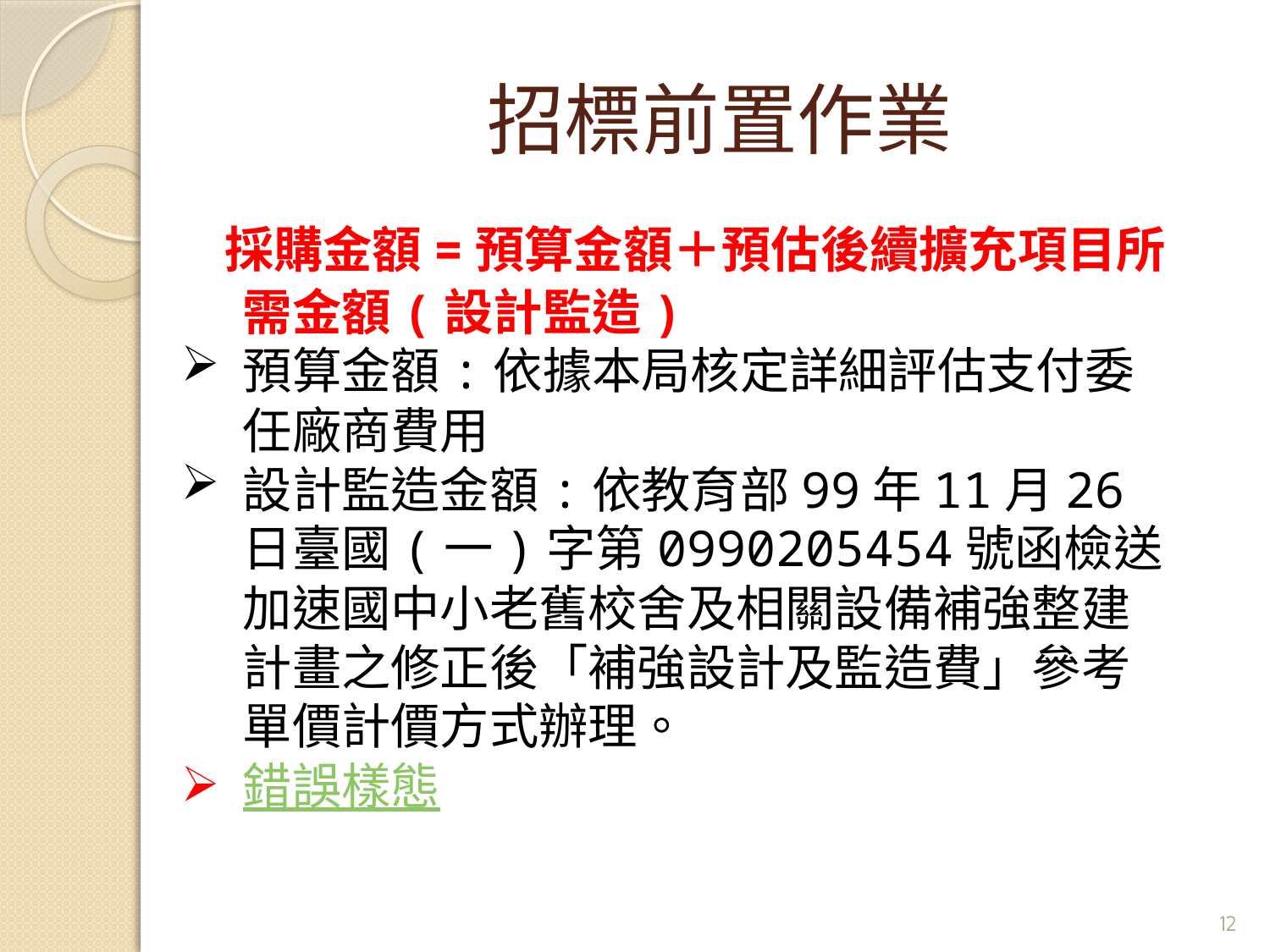

# 招標前置作業

  採購金額=預算金額＋預估後續擴充項目所需金額(設計監造)
預算金額:依據本局核定詳細評估支付委任廠商費用
設計監造金額:依教育部99年11月26日臺國(一)字第0990205454號函檢送加速國中小老舊校舍及相關設備補強整建計畫之修正後「補強設計及監造費」參考單價計價方式辦理。
錯誤樣態

12